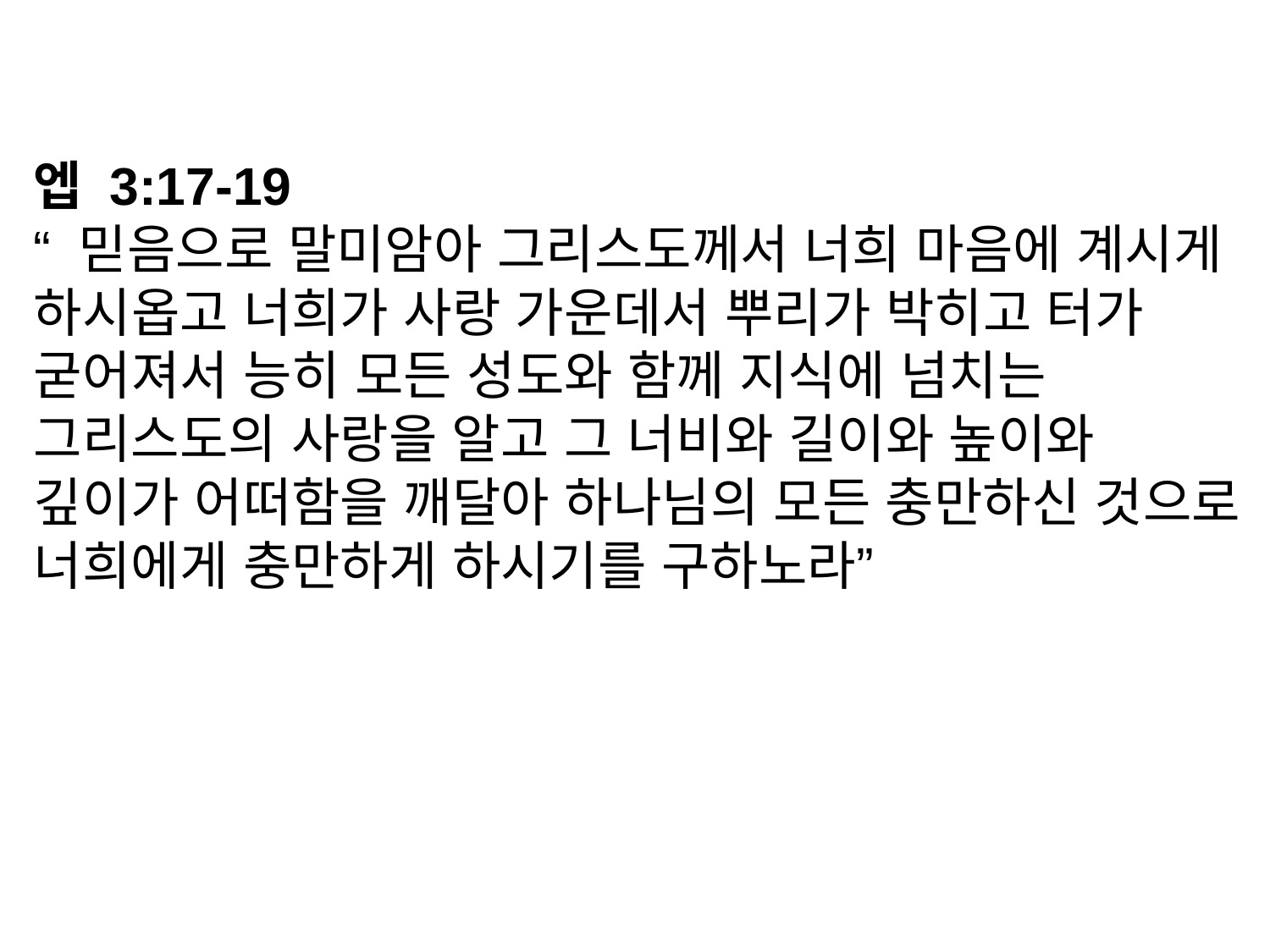

# 엡 3:17-19 “ 믿음으로 말미암아 그리스도께서 너희 마음에 계시게 하시옵고 너희가 사랑 가운데서 뿌리가 박히고 터가 굳어져서 능히 모든 성도와 함께 지식에 넘치는 그리스도의 사랑을 알고 그 너비와 길이와 높이와 깊이가 어떠함을 깨달아 하나님의 모든 충만하신 것으로 너희에게 충만하게 하시기를 구하노라”